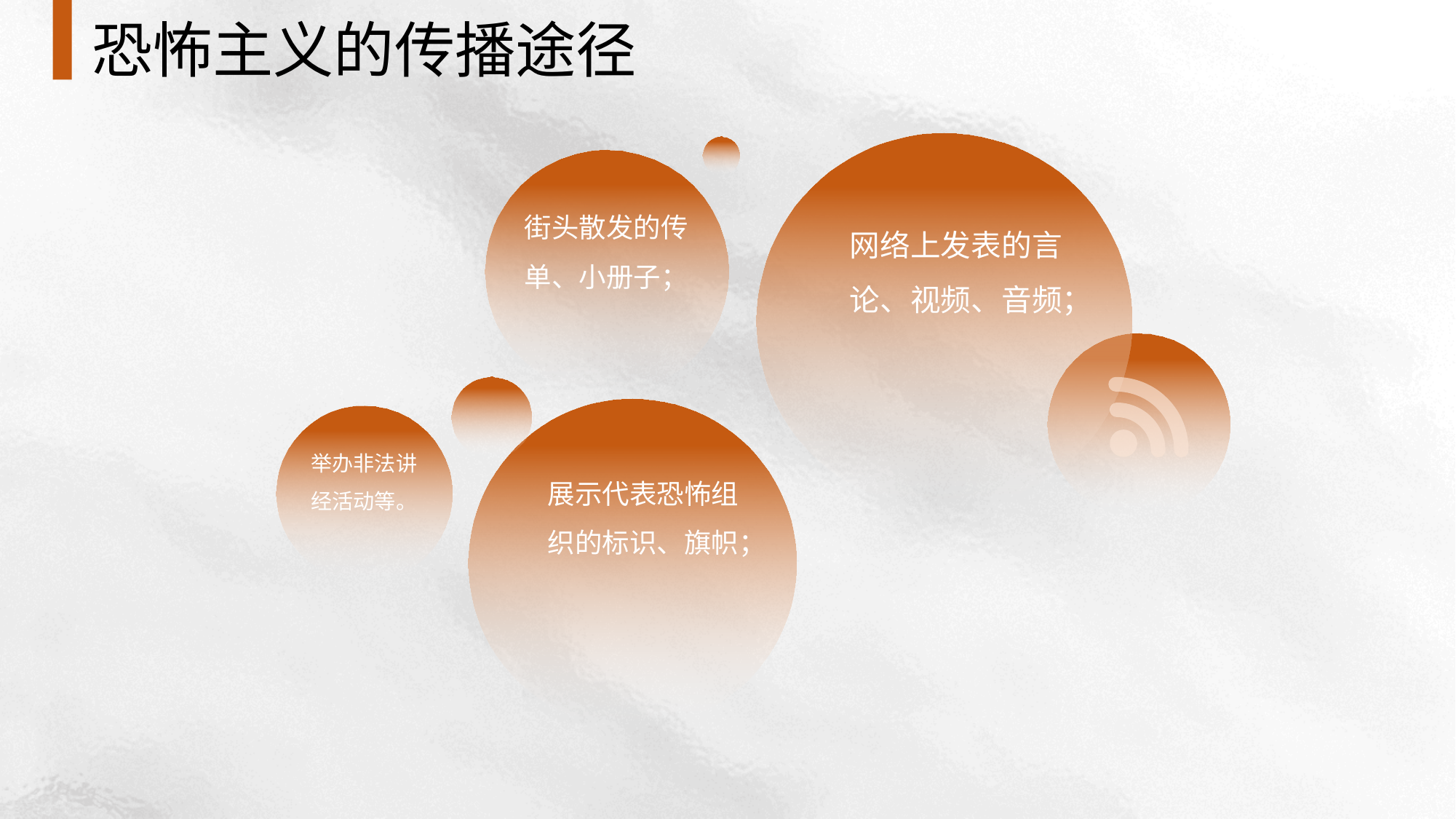

恐怖主义的传播途径

街头散发的传单、小册子；
网络上发表的言论、视频、音频；

举办非法讲经活动等。
展示代表恐怖组织的标识、旗帜；